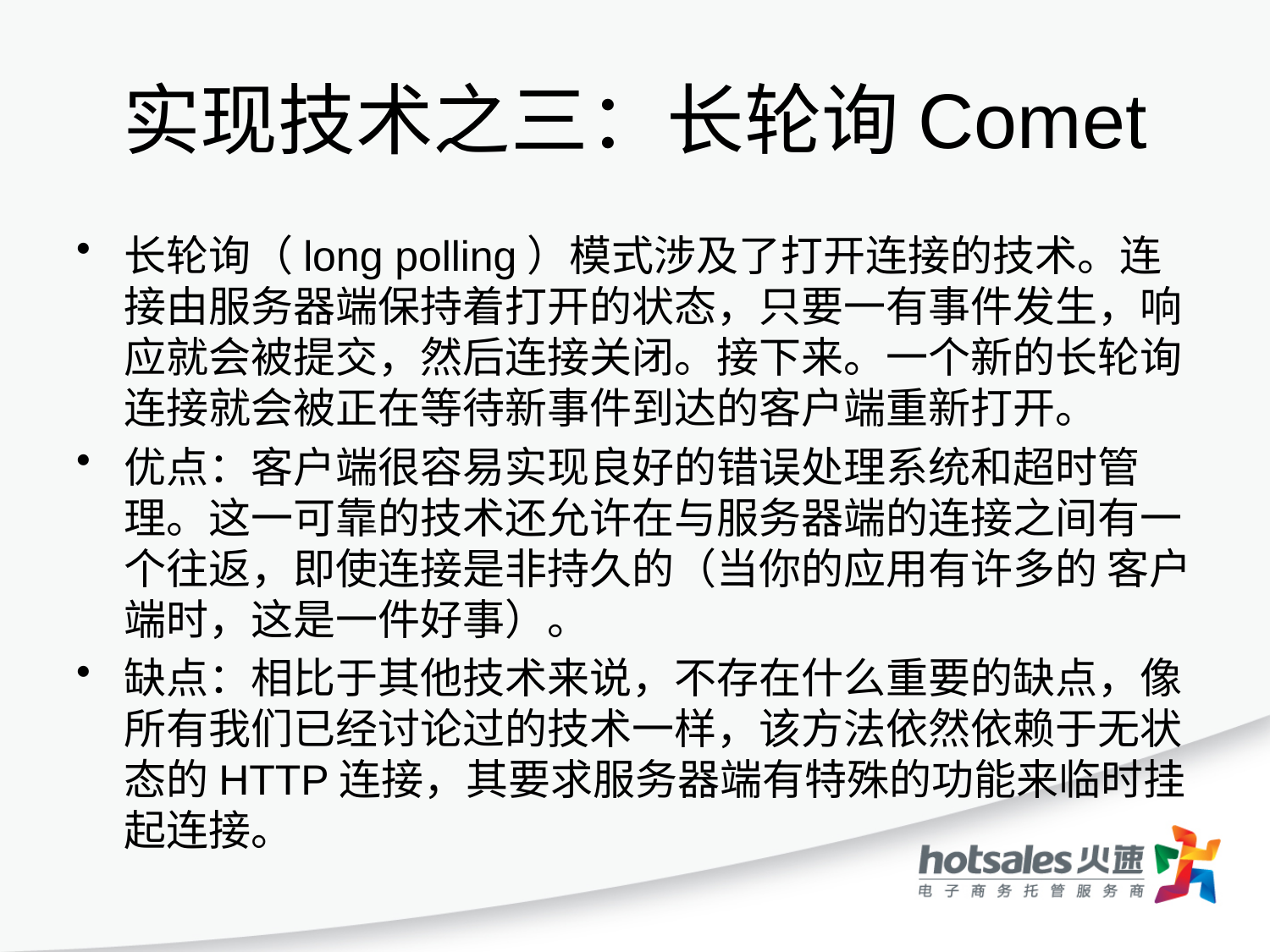

# 实现技术之三：长轮询Comet
长轮询（long polling）模式涉及了打开连接的技术。连接由服务器端保持着打开的状态，只要一有事件发生，响应就会被提交，然后连接关闭。接下来。一个新的长轮询连接就会被正在等待新事件到达的客户端重新打开。
优点：客户端很容易实现良好的错误处理系统和超时管理。这一可靠的技术还允许在与服务器端的连接之间有一个往返，即使连接是非持久的（当你的应用有许多的 客户端时，这是一件好事）。
缺点：相比于其他技术来说，不存在什么重要的缺点，像所有我们已经讨论过的技术一样，该方法依然依赖于无状态的HTTP连接，其要求服务器端有特殊的功能来临时挂起连接。